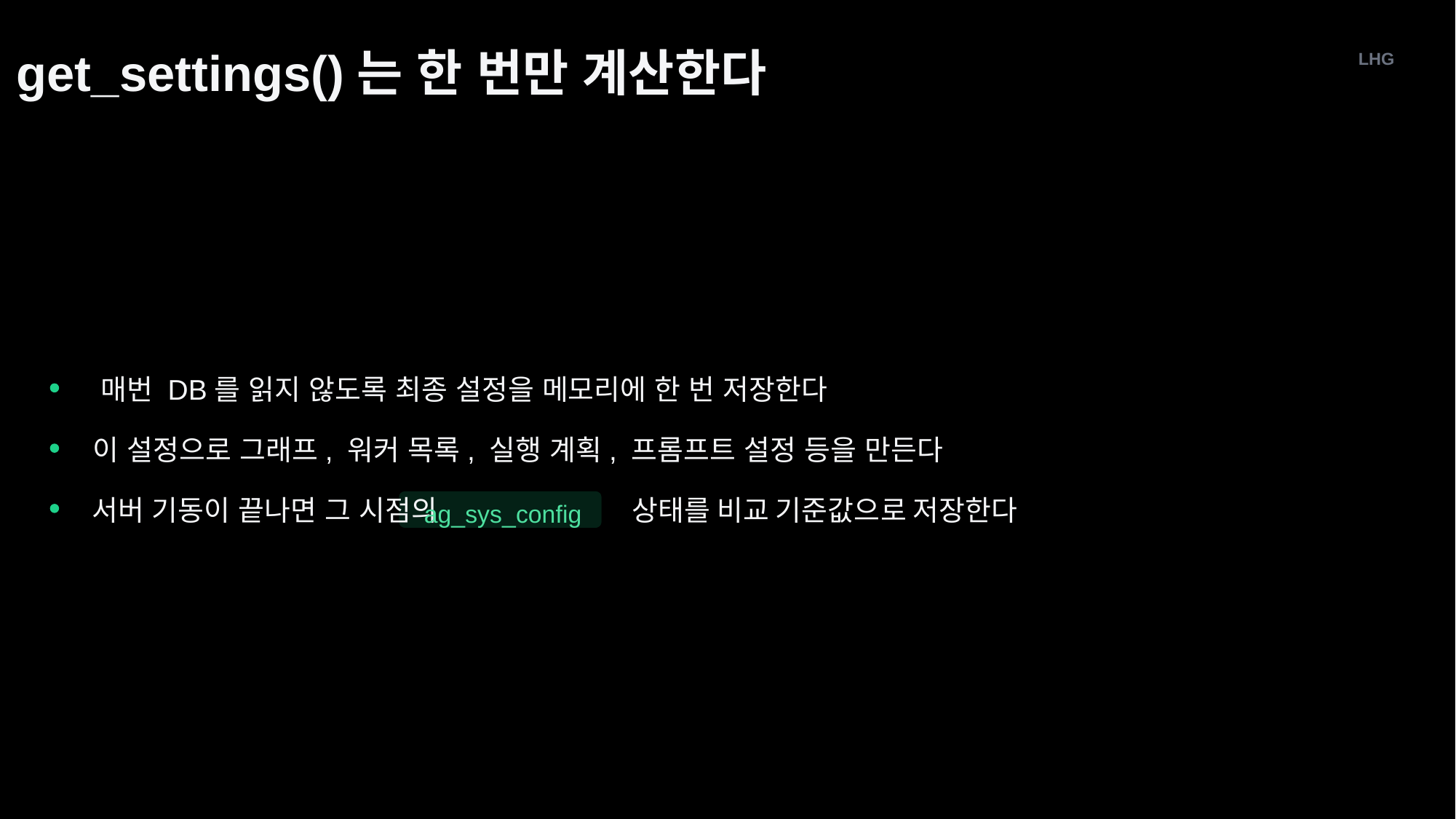

get_settings()는 한 번만 계산한다
LHG
매번 DB를 읽지 않도록 최종 설정을 메모리에 한 번 저장한다

이 설정으로 그래프, 워커 목록, 실행 계획, 프롬프트 설정 등을 만든다

서버 기동이 끝나면 그 시점의
 상태를 비교 기준값으로 저장한다
ag_sys_config